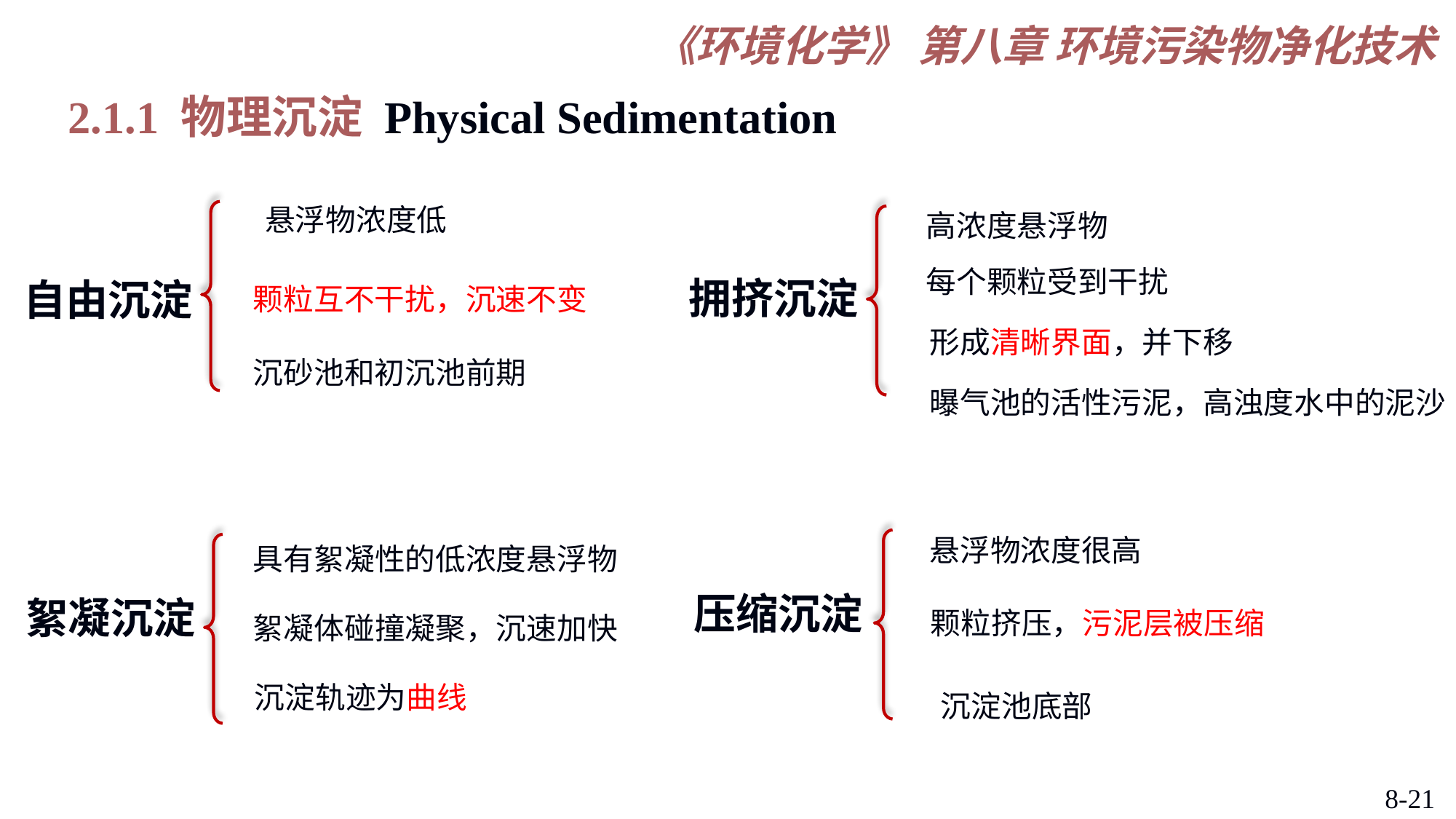

2.1.1 物理沉淀 Physical Sedimentation
悬浮物浓度低
高浓度悬浮物

每个颗粒受到干扰
拥挤沉淀
自由沉淀
颗粒互不干扰，沉速不变
形成清晰界面，并下移
沉砂池和初沉池前期
曝气池的活性污泥，高浊度水中的泥沙
悬浮物浓度很高

具有絮凝性的低浓度悬浮物
压缩沉淀
絮凝沉淀
颗粒挤压，污泥层被压缩
絮凝体碰撞凝聚，沉速加快

沉淀轨迹为曲线
沉淀池底部
8-21